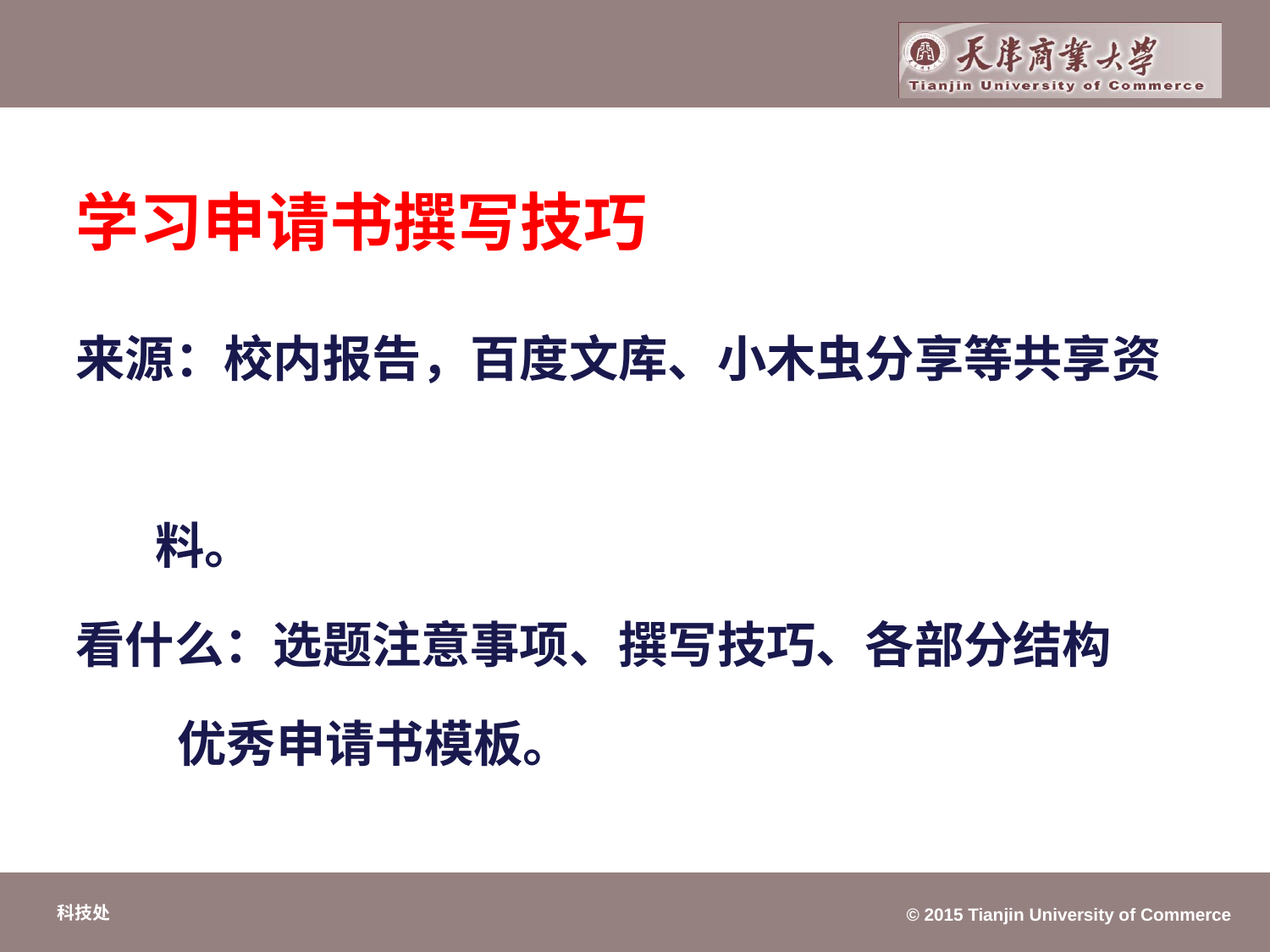

学习申请书撰写技巧

来源：校内报告，百度文库、小木虫分享等共享资
      料。
看什么：选题注意事项、撰写技巧、各部分结构
        优秀申请书模板。